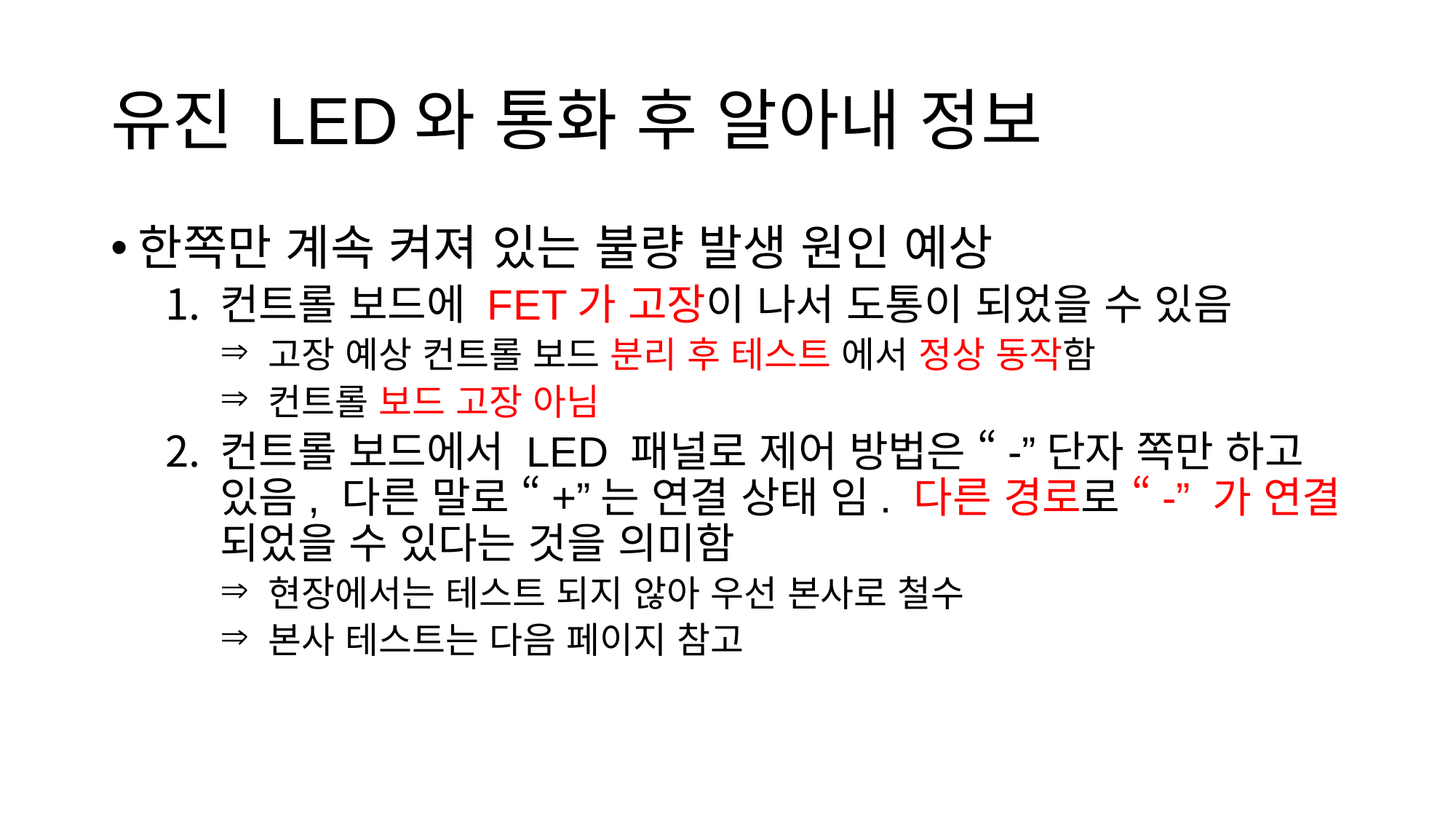

# 유진 LED와 통화 후 알아내 정보
한쪽만 계속 켜져 있는 불량 발생 원인 예상
컨트롤 보드에 FET가 고장이 나서 도통이 되었을 수 있음
 고장 예상 컨트롤 보드 분리 후 테스트 에서 정상 동작함
 컨트롤 보드 고장 아님
컨트롤 보드에서 LED 패널로 제어 방법은 “-”단자 쪽만 하고 있음, 다른 말로 “+”는 연결 상태 임. 다른 경로로 “-” 가 연결 되었을 수 있다는 것을 의미함
 현장에서는 테스트 되지 않아 우선 본사로 철수
 본사 테스트는 다음 페이지 참고